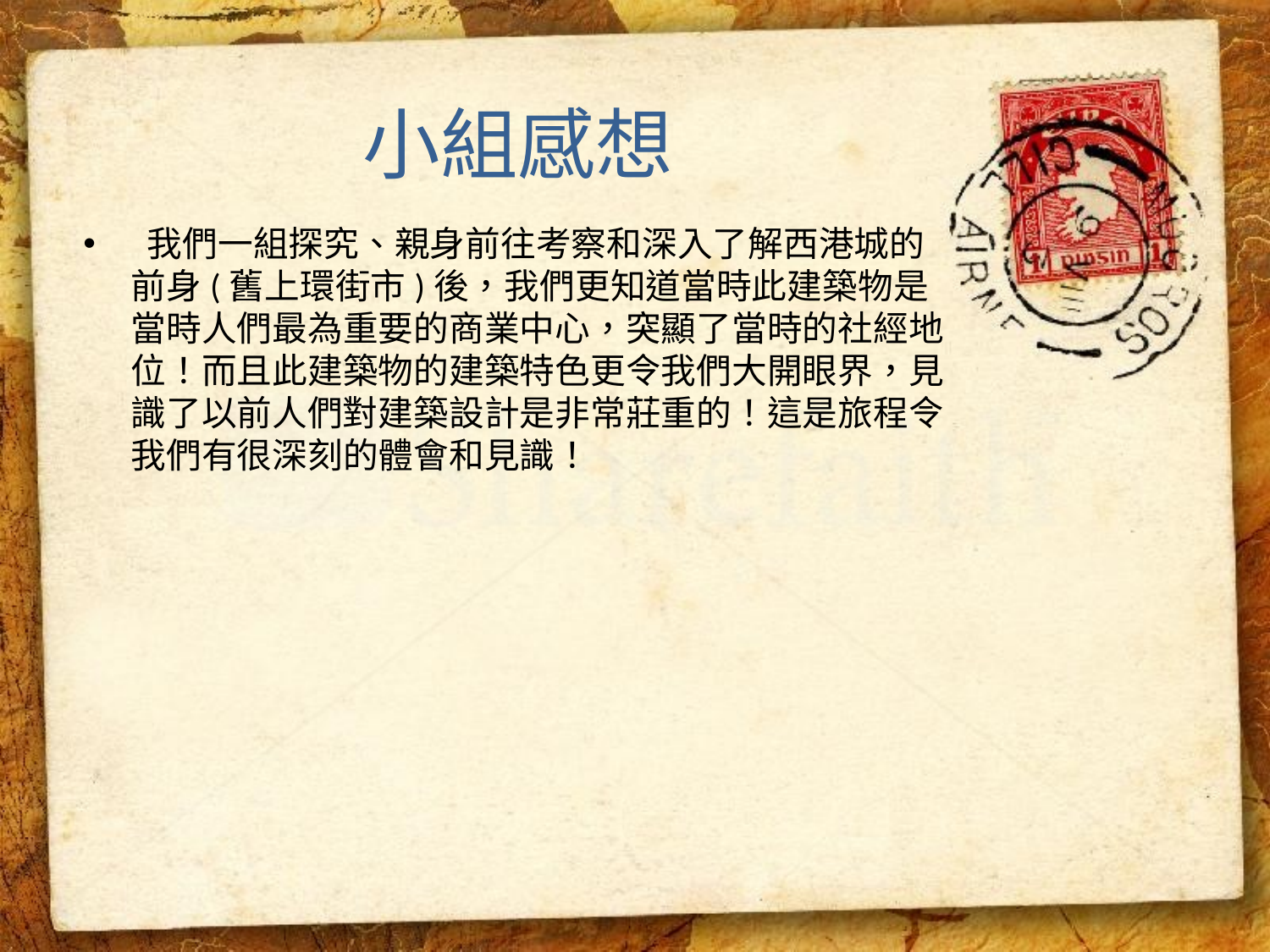

# 小組感想
 我們一組探究、親身前往考察和深入了解西港城的前身(舊上環街市)後，我們更知道當時此建築物是當時人們最為重要的商業中心，突顯了當時的社經地位！而且此建築物的建築特色更令我們大開眼界，見識了以前人們對建築設計是非常莊重的！這是旅程令我們有很深刻的體會和見識！